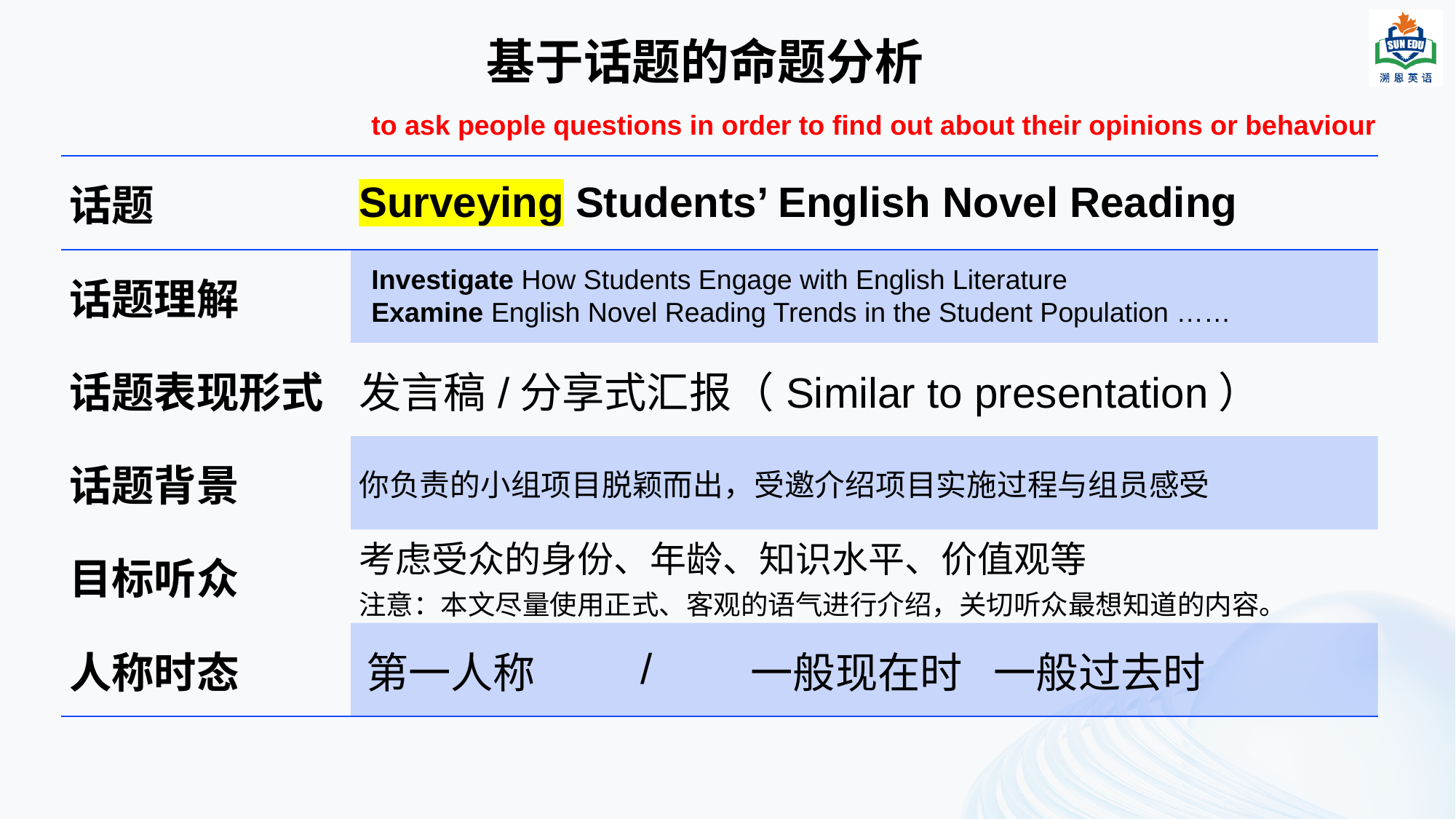

基于话题的命题分析
to ask people questions in order to find out about their opinions or behaviour
| 话题 | Surveying Students’ English Novel Reading |  |  |  |
| --- | --- | --- | --- | --- |
| 话题理解 |  |  |  |  |
| 话题表现形式 | 发言稿/分享式汇报（Similar to presentation） |  |  |  |
| 话题背景 | 你负责的小组项目脱颖而出，受邀介绍项目实施过程与组员感受 |  |  |  |
| 目标听众 | 考虑受众的身份、年龄、知识水平、价值观等 注意：本文尽量使用正式、客观的语气进行介绍，关切听众最想知道的内容。 |  |  |  |
| 人称时态 | 第一人称 | / | 一般现在时 | 一般过去时 |
Investigate How Students Engage with English Literature
Examine English Novel Reading Trends in the Student Population ……